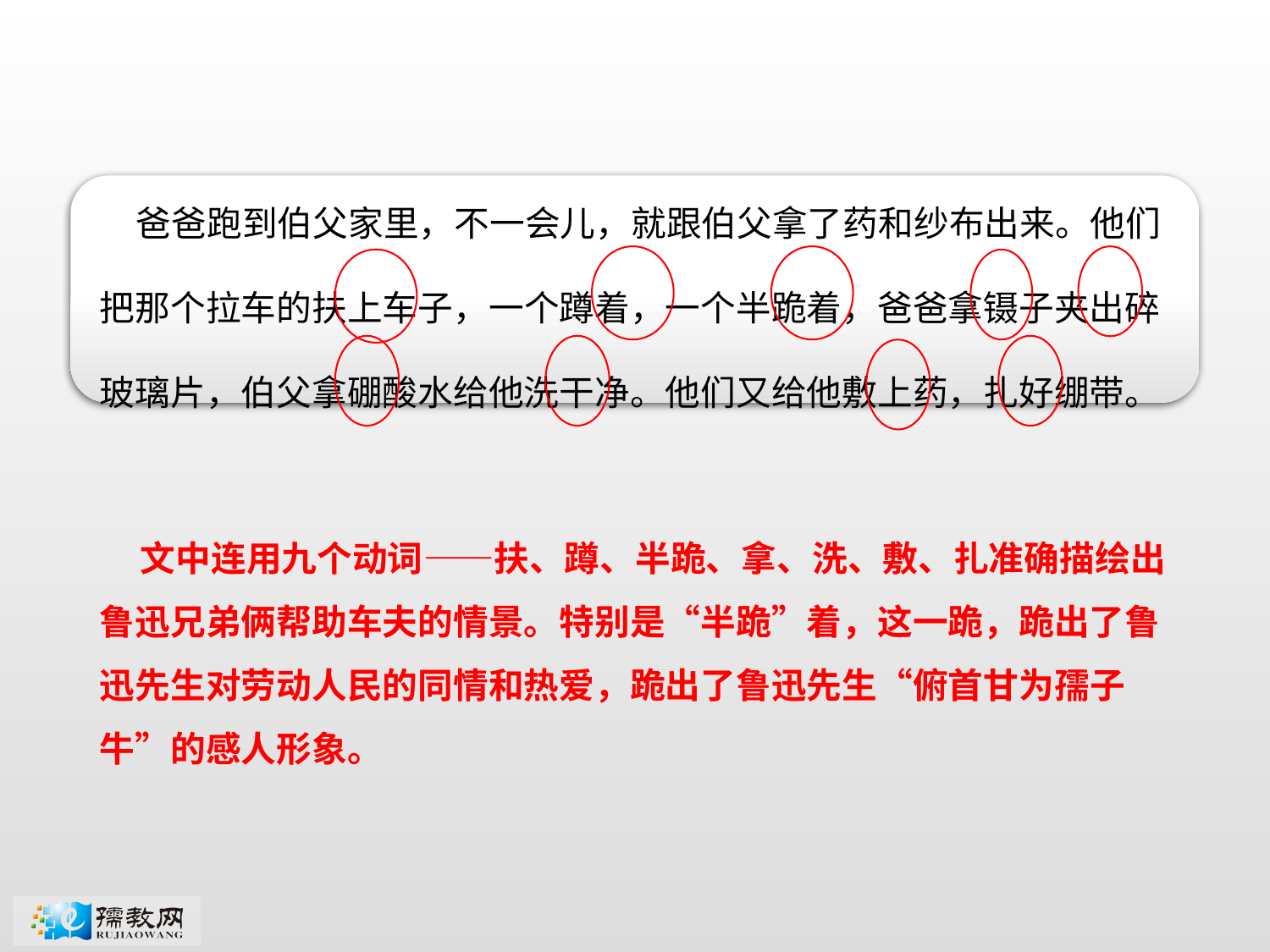

爸爸跑到伯父家里，不一会儿，就跟伯父拿了药和纱布出来。他们把那个拉车的扶上车子，一个蹲着，一个半跪着，爸爸拿镊子夹出碎玻璃片，伯父拿硼酸水给他洗干净。他们又给他敷上药，扎好绷带。

    文中连用九个动词——扶、蹲、半跪、拿、洗、敷、扎准确描绘出鲁迅兄弟俩帮助车夫的情景。特别是“半跪”着，这一跪，跪出了鲁迅先生对劳动人民的同情和热爱，跪出了鲁迅先生“俯首甘为孺子牛”的感人形象。